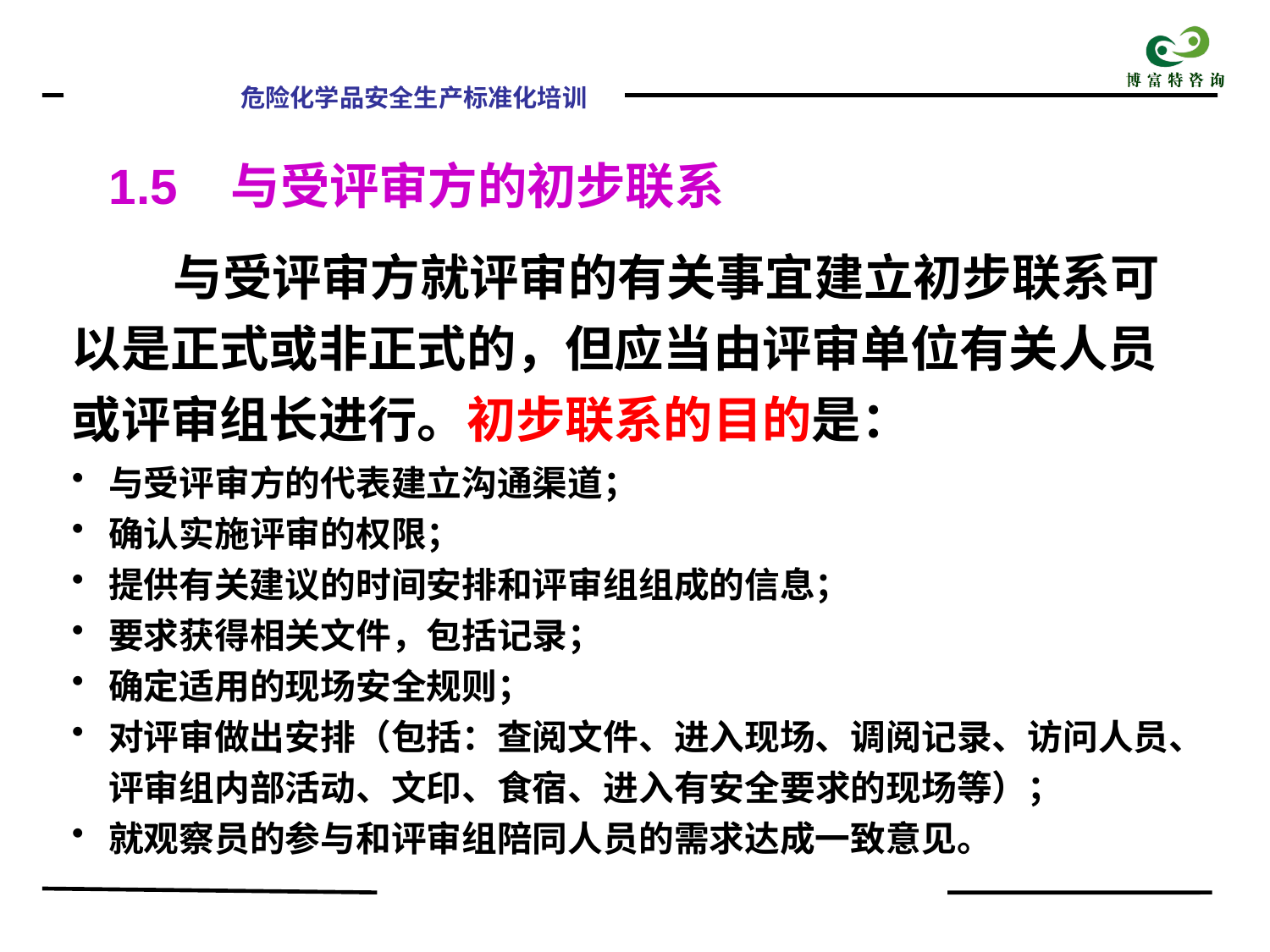

1.5   与受评审方的初步联系
        与受评审方就评审的有关事宜建立初步联系可以是正式或非正式的，但应当由评审单位有关人员或评审组长进行。初步联系的目的是：
与受评审方的代表建立沟通渠道；
确认实施评审的权限；
提供有关建议的时间安排和评审组组成的信息；
要求获得相关文件，包括记录；
确定适用的现场安全规则；
对评审做出安排（包括：查阅文件、进入现场、调阅记录、访问人员、评审组内部活动、文印、食宿、进入有安全要求的现场等）；
就观察员的参与和评审组陪同人员的需求达成一致意见。